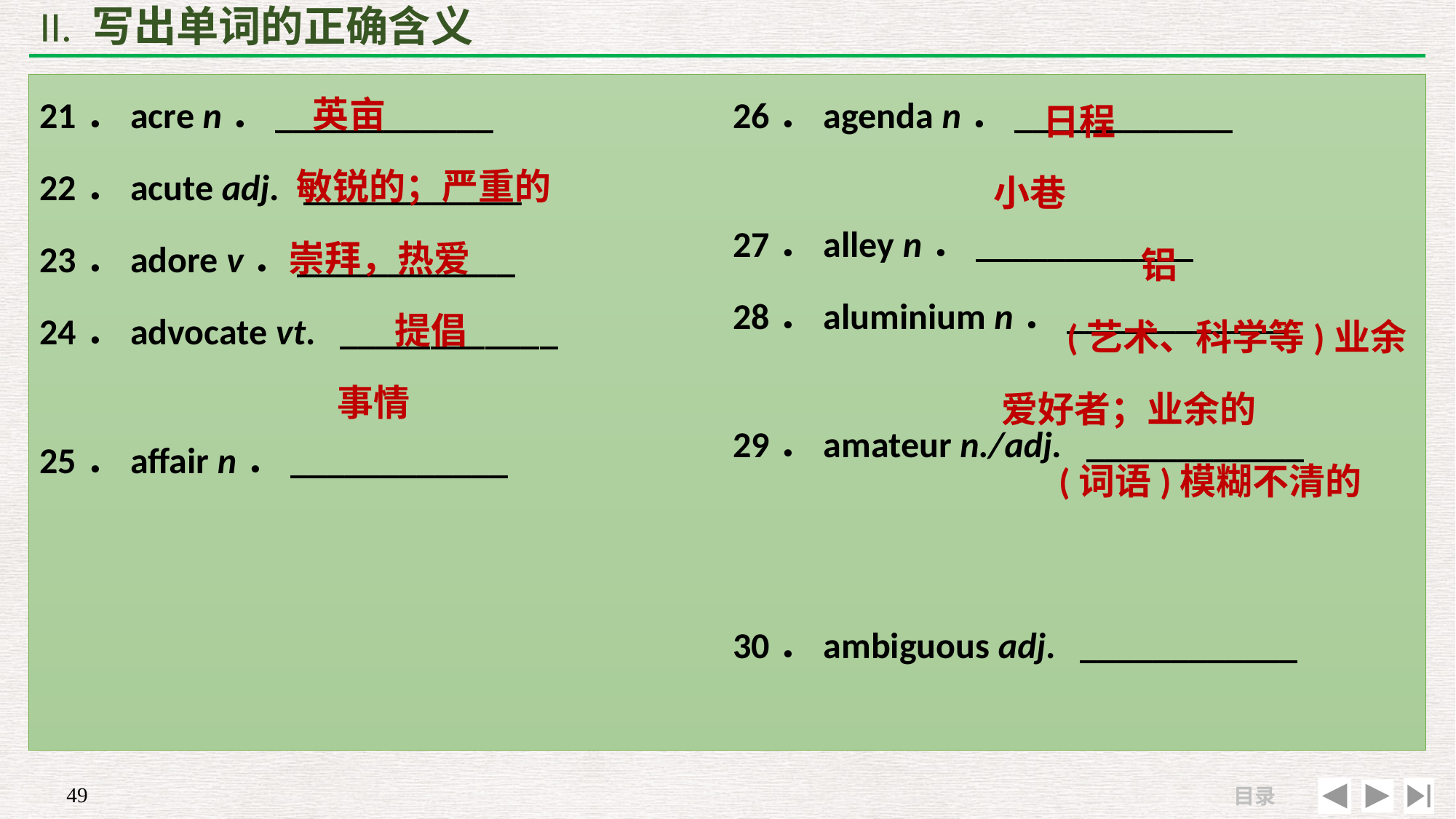

# II. 写出单词的正确含义
      英亩
    敏锐的；严重的
   崇拜，热爱
                提倡
         事情
     日程
小巷
                 铝
         (艺术、科学等)业余  爱好者；业余的
        (词语)模糊不清的
21．acre n．____________
22．acute adj.   ____________
23．adore v．____________
24．advocate vt.   ____________
25．affair n．____________
26．agenda n．____________
27．alley n．____________
28．aluminium n．____________
29．amateur n./adj.   ____________

30．ambiguous adj.   ____________